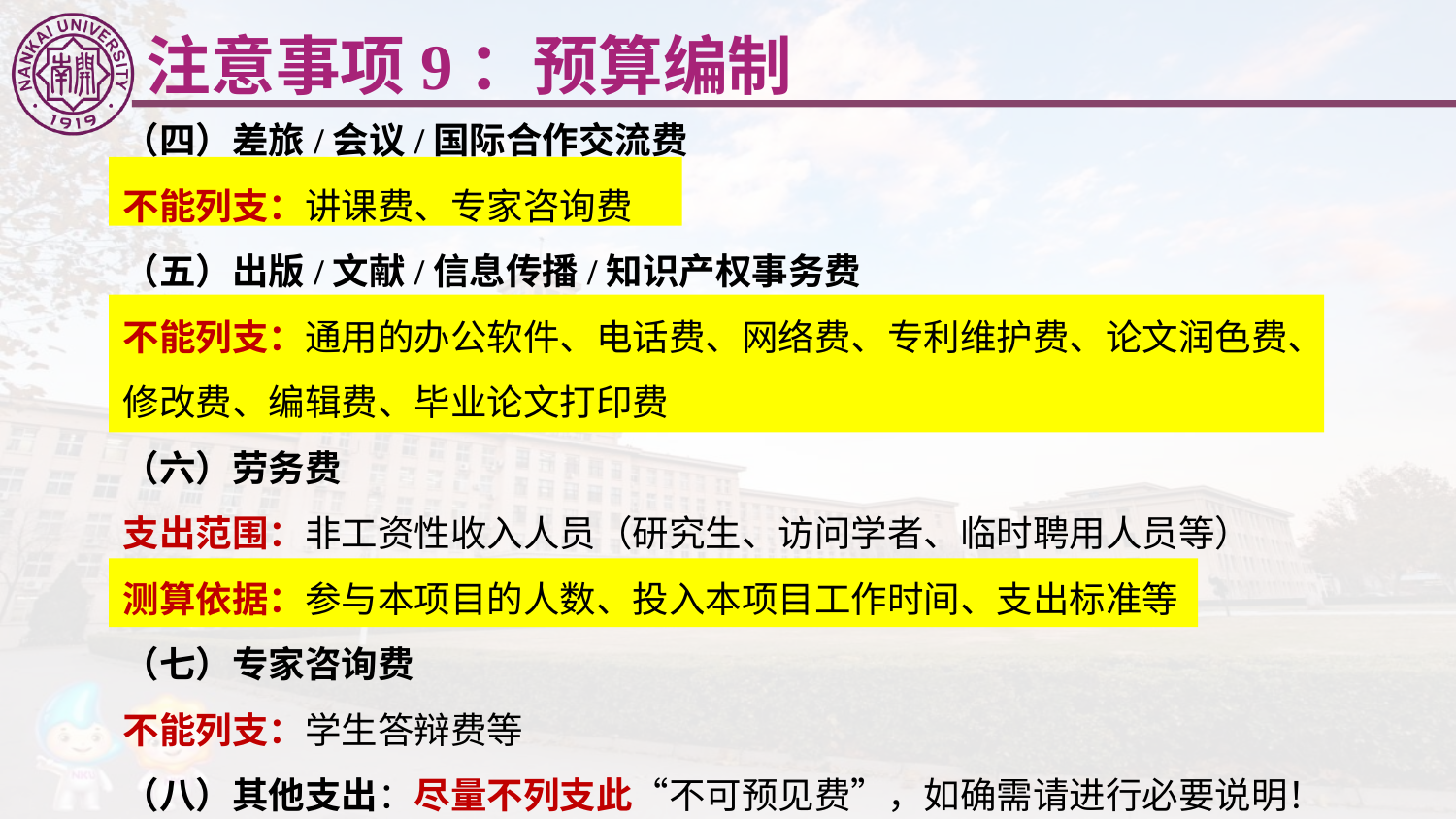

注意事项9：预算编制
（四）差旅/会议/国际合作交流费
不能列支：讲课费、专家咨询费
（五）出版/文献/信息传播/知识产权事务费
不能列支：通用的办公软件、电话费、网络费、专利维护费、论文润色费、修改费、编辑费、毕业论文打印费
（六）劳务费
支出范围：非工资性收入人员（研究生、访问学者、临时聘用人员等）
测算依据：参与本项目的人数、投入本项目工作时间、支出标准等
（七）专家咨询费
不能列支：学生答辩费等
（八）其他支出：尽量不列支此“不可预见费”，如确需请进行必要说明！